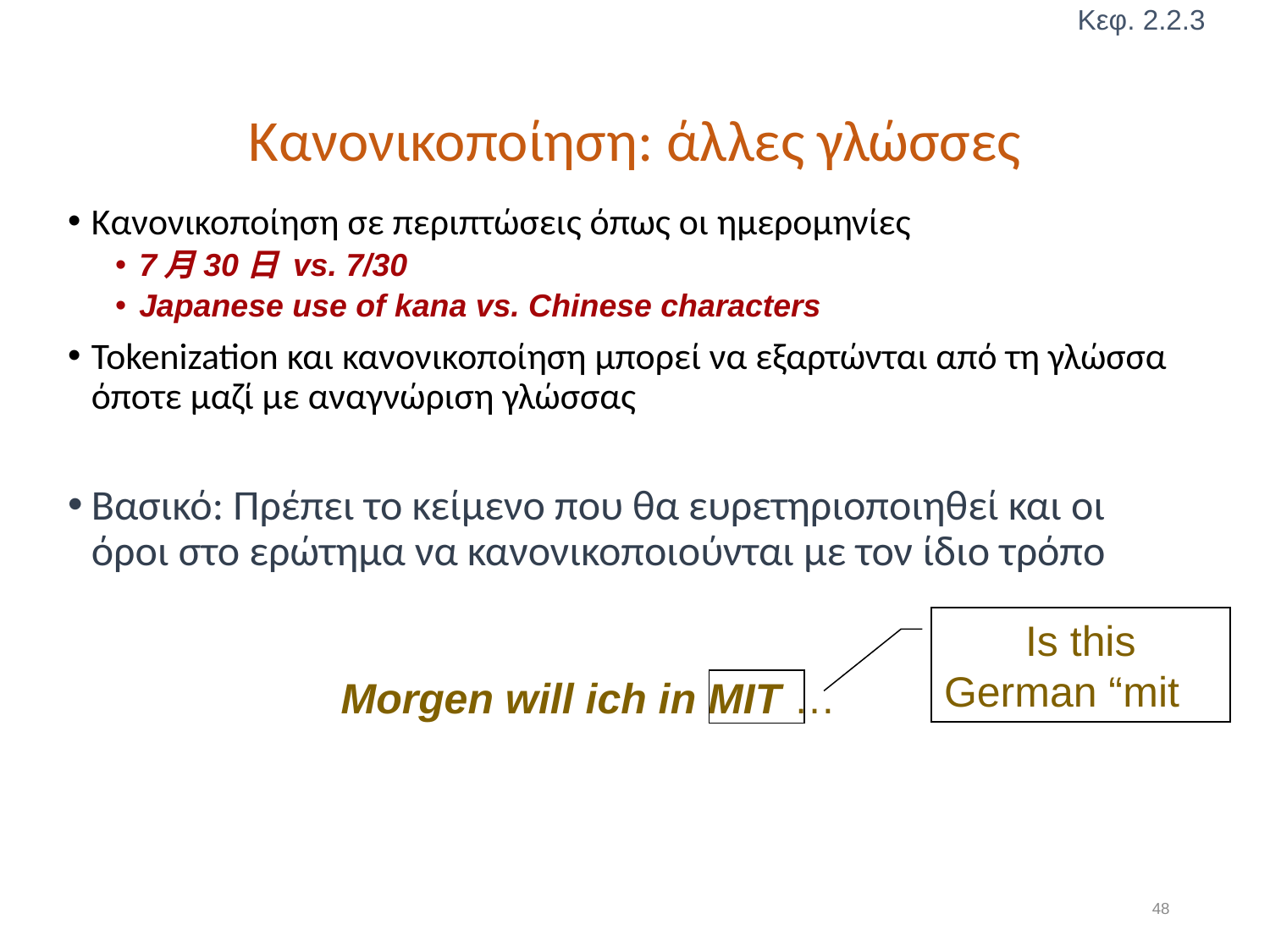

Κεφ. 2.2.3
# Κανονικοποίηση: άλλες γλώσσες
Κανονικοποίηση σε περιπτώσεις όπως οι ημερομηνίες
7月30日 vs. 7/30
Japanese use of kana vs. Chinese characters
Tokenization και κανονικοποίηση μπορεί να εξαρτώνται από τη γλώσσα όποτε μαζί με αναγνώριση γλώσσας

Βασικό: Πρέπει το κείμενο που θα ευρετηριοποιηθεί και οι όροι στο ερώτημα να κανονικοποιούνται με τον ίδιο τρόπο
Is this
German “mit”?

Morgen will ich in MIT …
48